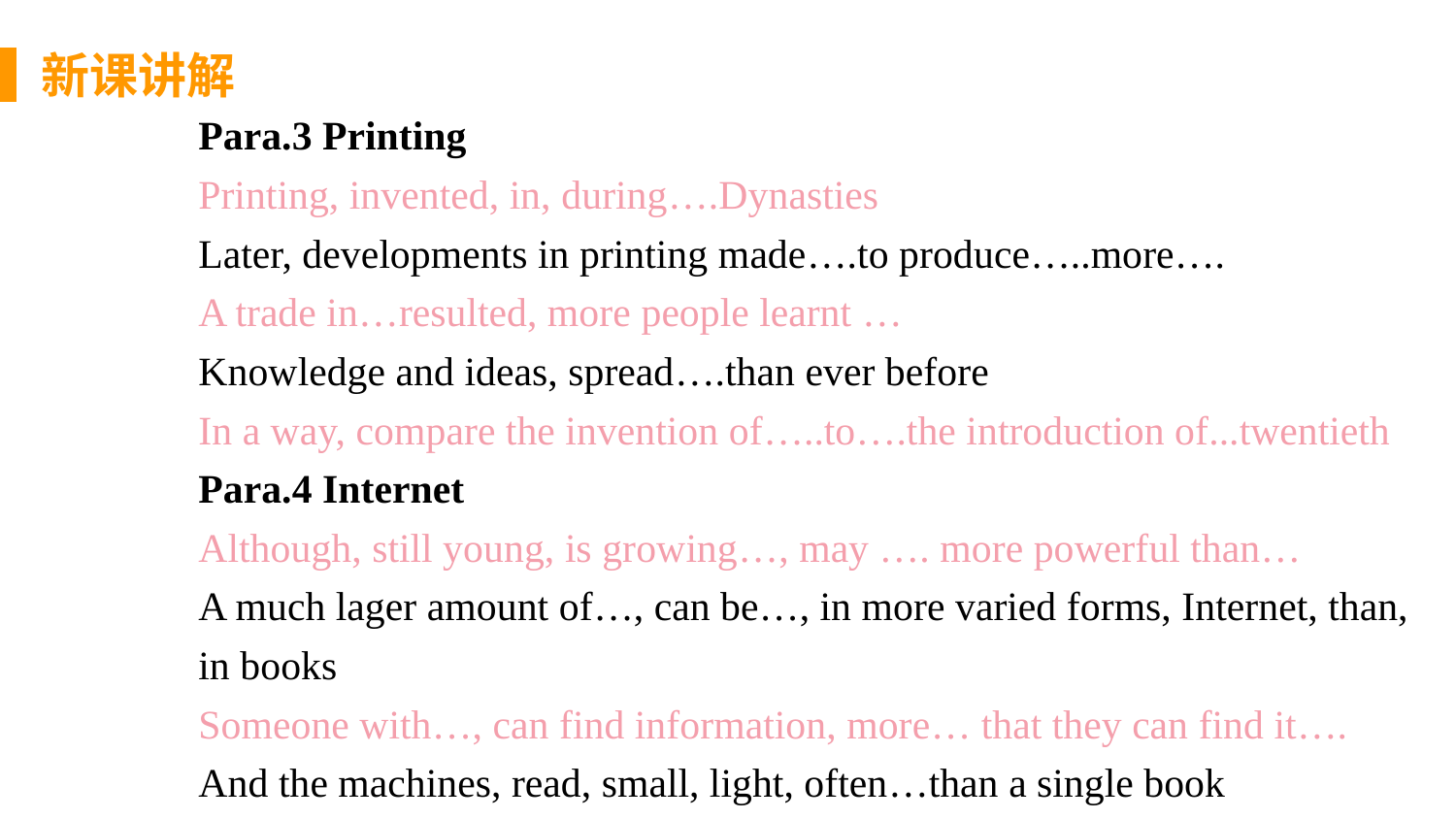

新课讲解

Para.3 Printing
Printing, invented, in, during….Dynasties
Later, developments in printing made….to produce…..more….
A trade in…resulted, more people learnt …
Knowledge and ideas, spread….than ever before
In a way, compare the invention of…..to….the introduction of...twentieth
Para.4 Internet
Although, still young, is growing…, may …. more powerful than…
A much lager amount of…, can be…, in more varied forms, Internet, than,
in books
Someone with…, can find information, more… that they can find it….
And the machines, read, small, light, often…than a single book